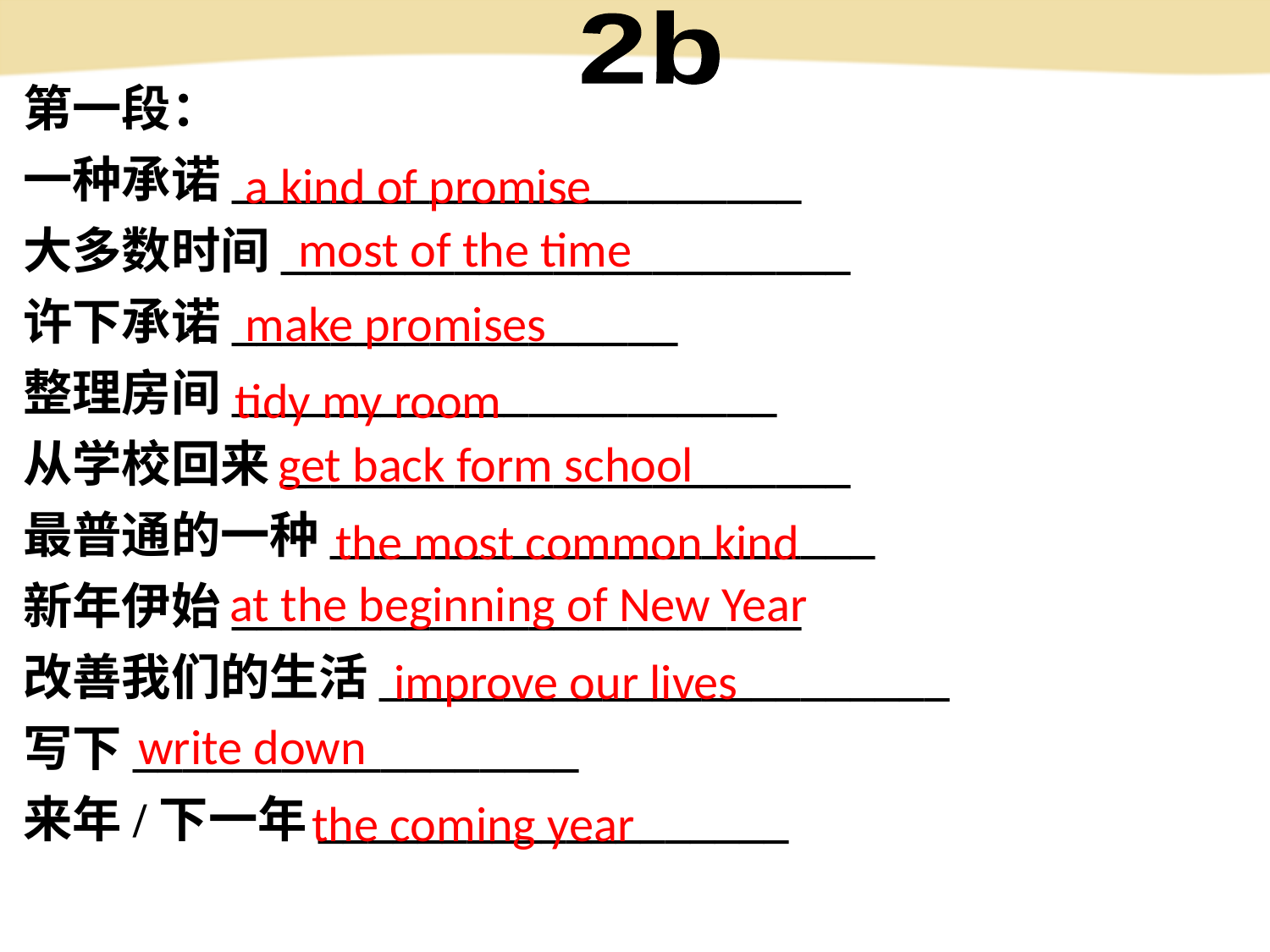

第一段：
一种承诺_______________________
大多数时间_______________________
许下承诺__________________
整理房间______________________
从学校回来_______________________
最普通的一种______________________
新年伊始_______________________
改善我们的生活_______________________
写下__________________
来年/下一年___________________

2b
a kind of promise
most of the time
make promises
tidy my room
get back form school
the most common kind
at the beginning of New Year
improve our lives
write down
the coming year